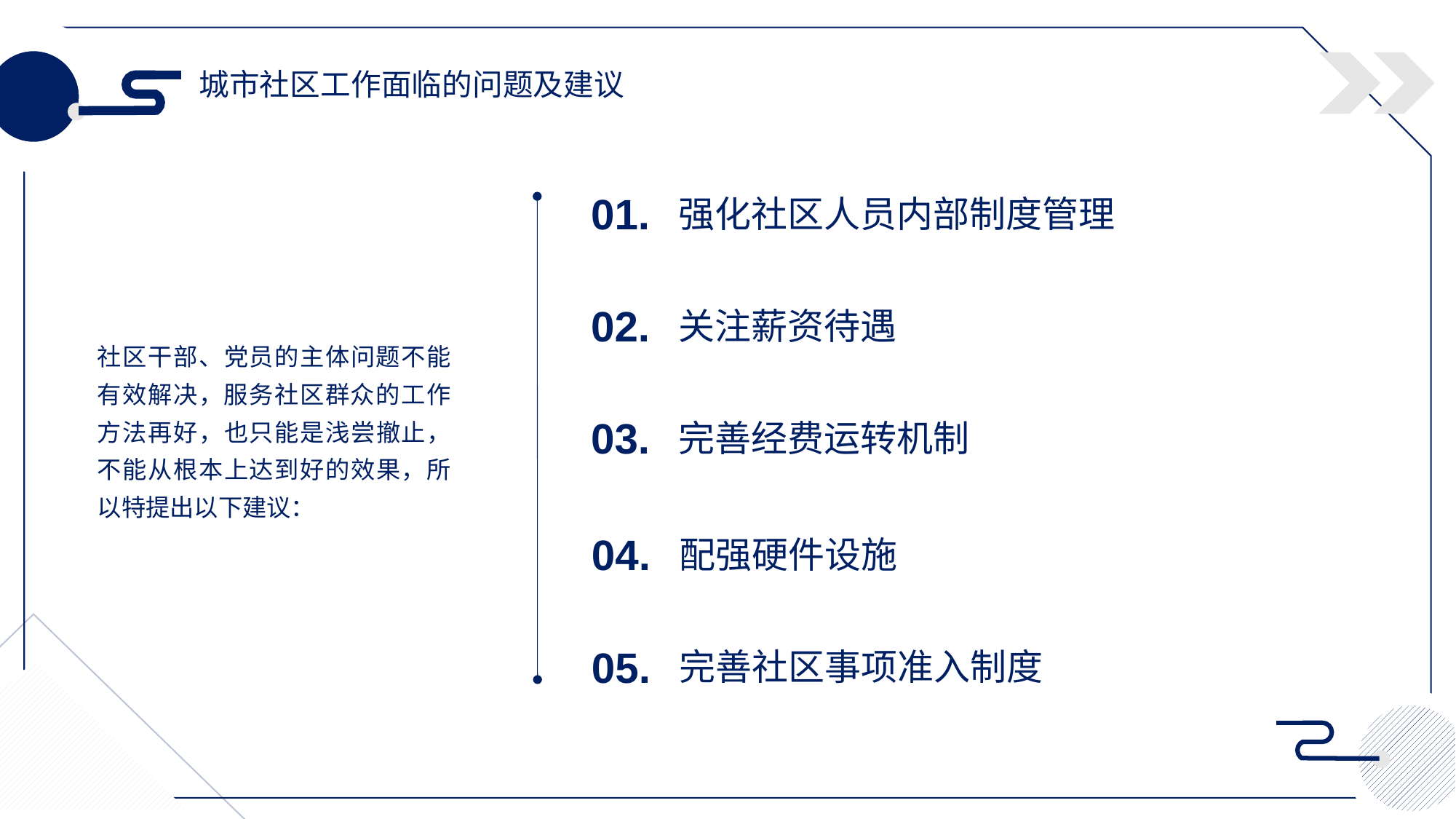

城市社区工作面临的问题及建议
01.
强化社区人员内部制度管理
02.
关注薪资待遇
社区干部、党员的主体问题不能有效解决，服务社区群众的工作方法再好，也只能是浅尝撤止，不能从根本上达到好的效果，所以特提出以下建议：
03.
完善经费运转机制
04.
配强硬件设施
05.
完善社区事项准入制度